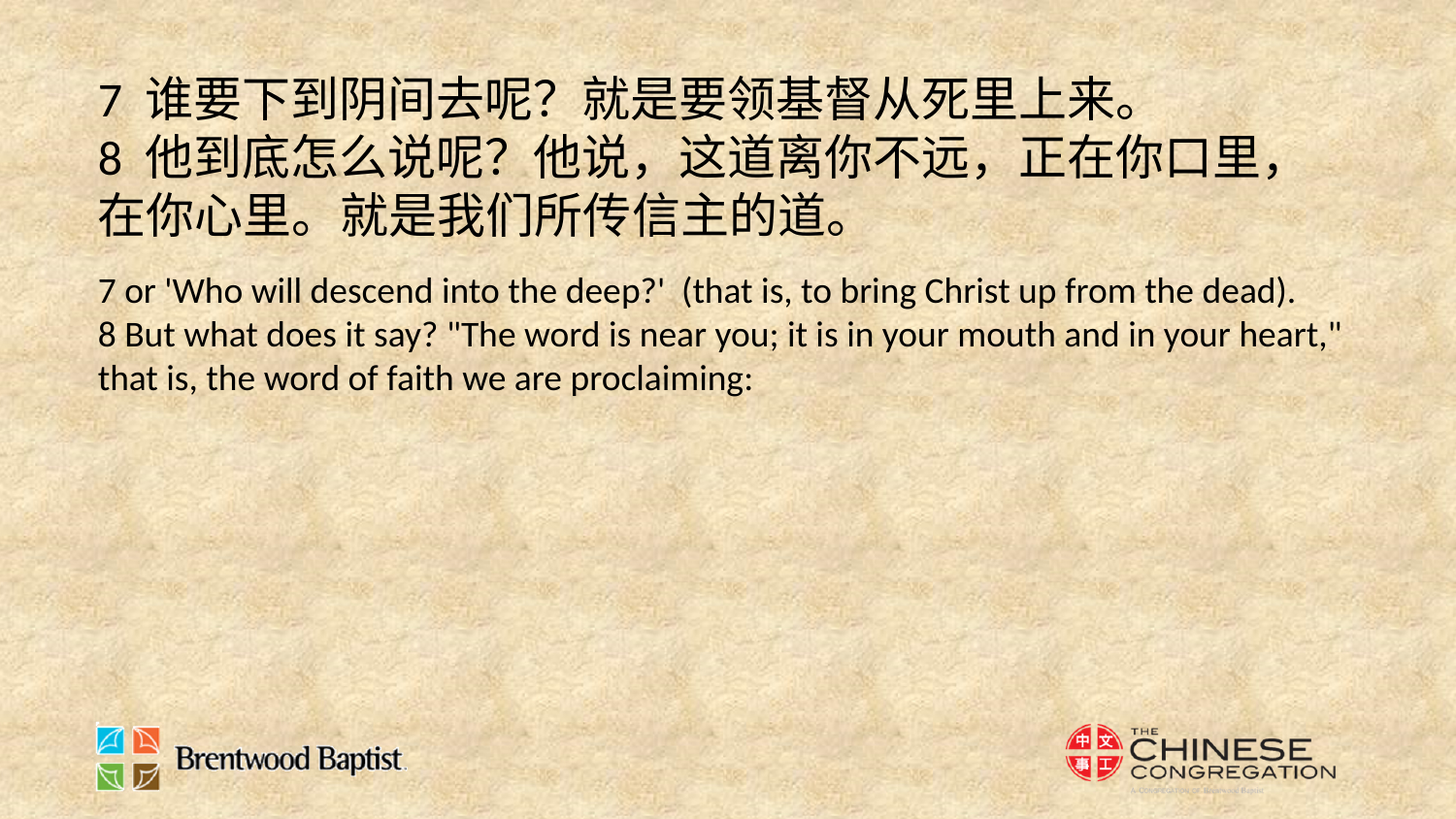

7 谁要下到阴间去呢？就是要领基督从死里上来。
8 他到底怎么说呢？他说，这道离你不远，正在你口里，在你心里。就是我们所传信主的道。

7 or 'Who will descend into the deep?'  (that is, to bring Christ up from the dead).
8 But what does it say? "The word is near you; it is in your mouth and in your heart," that is, the word of faith we are proclaiming: